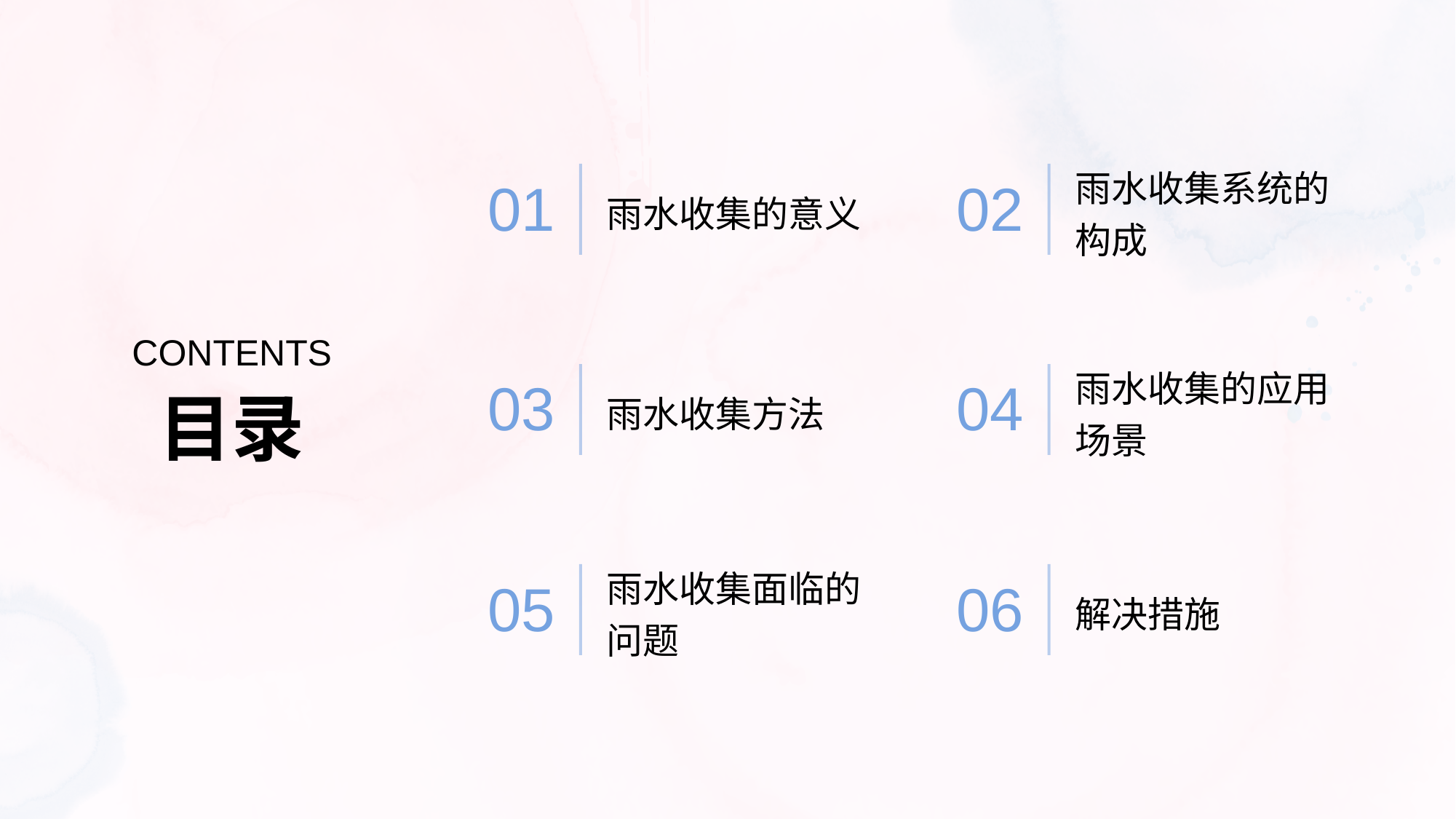

雨水收集的意义
雨水收集系统的构成

01
02
CONTENTS
雨水收集方法
雨水收集的应用场景

03
04
目录
雨水收集面临的问题
解决措施

05
06